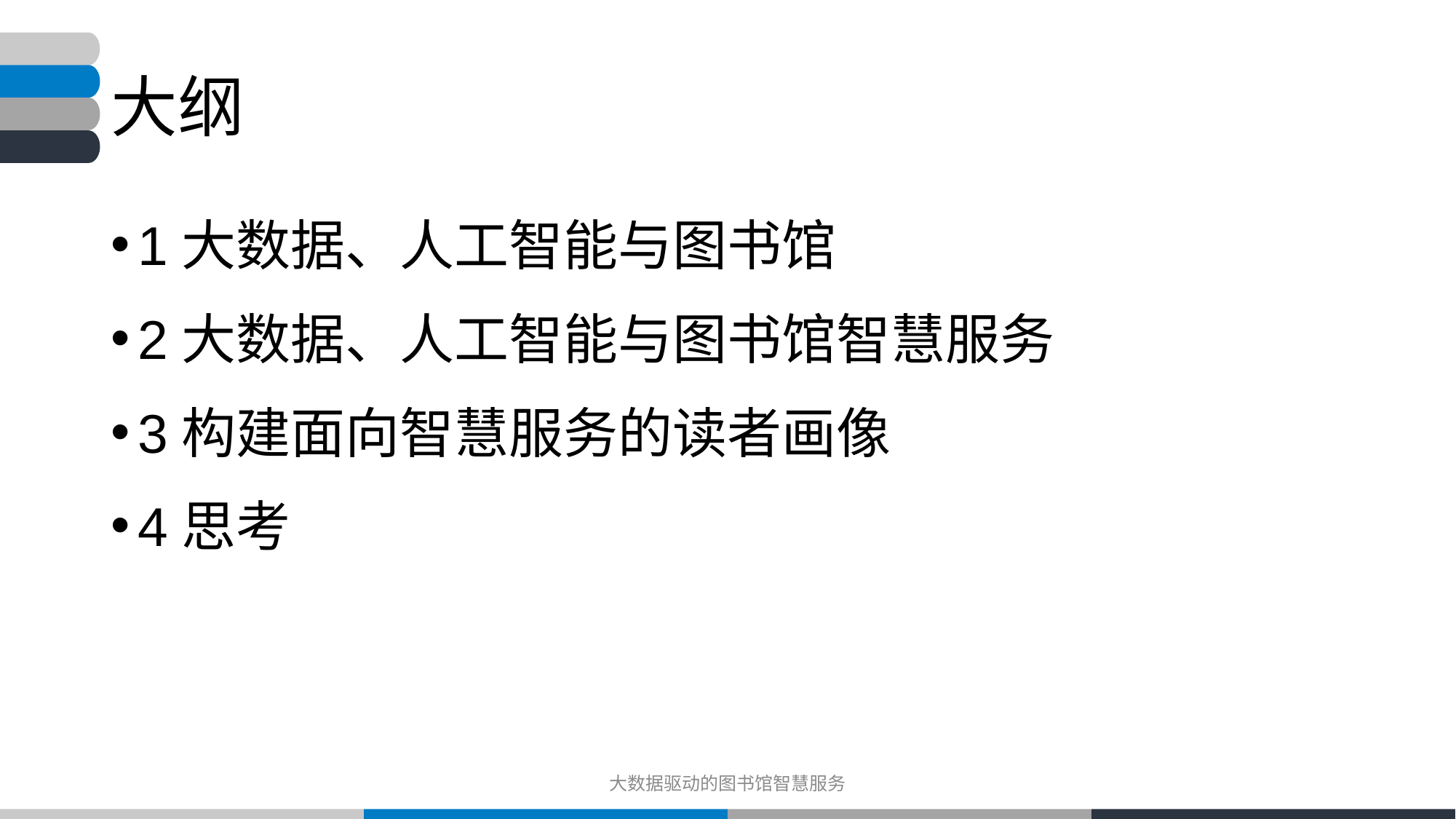

# 大纲
1大数据、人工智能与图书馆
2大数据、人工智能与图书馆智慧服务
3构建面向智慧服务的读者画像
4思考

大数据驱动的图书馆智慧服务
2